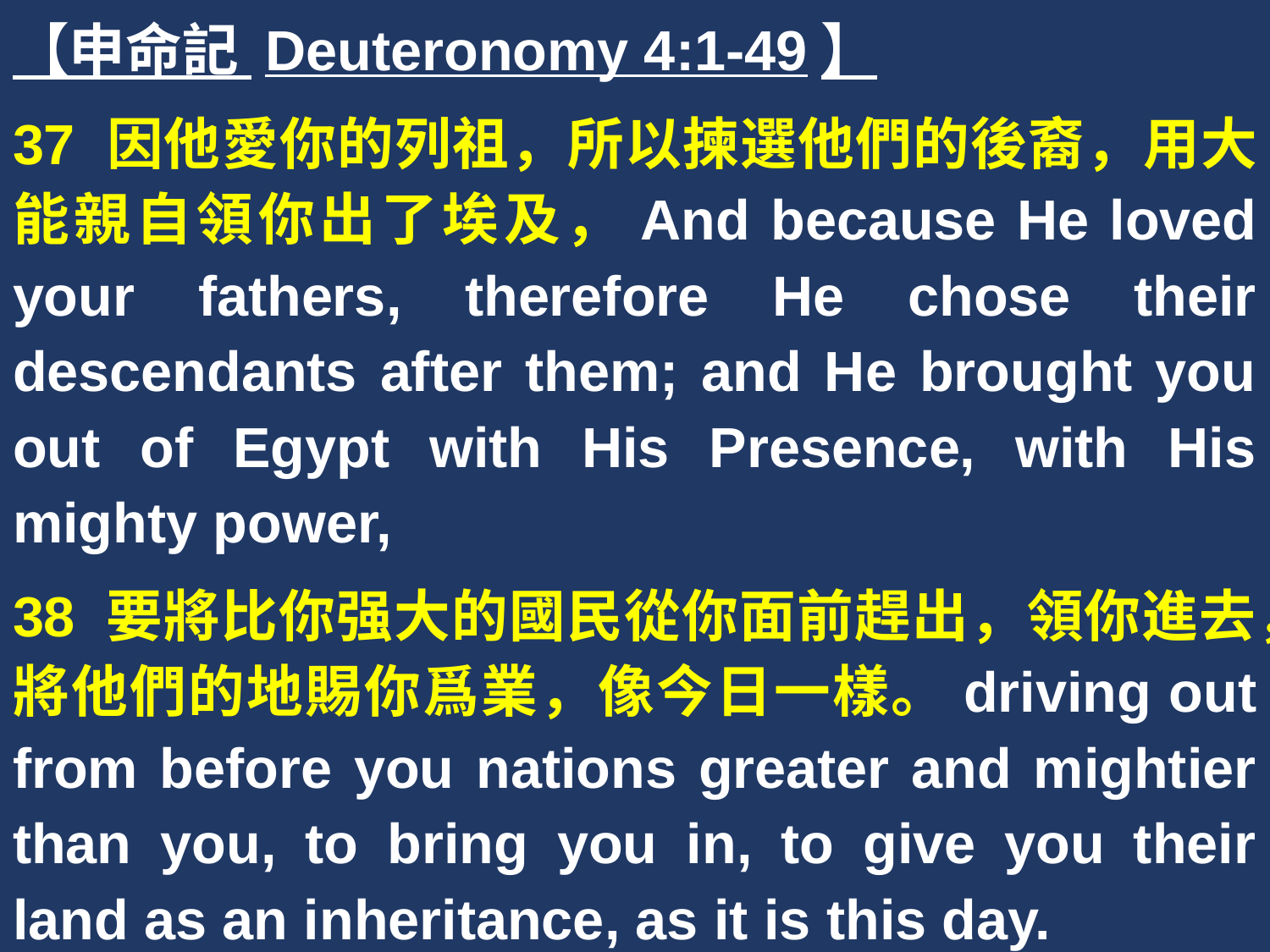

【申命記 Deuteronomy 4:1-49】
37 因他愛你的列祖，所以揀選他們的後裔，用大能親自領你出了埃及，And because He loved your fathers, therefore He chose their descendants after them; and He brought you out of Egypt with His Presence, with His mighty power,
38 要將比你强大的國民從你面前趕出，領你進去，將他們的地賜你爲業，像今日一樣。driving out from before you nations greater and mightier than you, to bring you in, to give you their land as an inheritance, as it is this day.